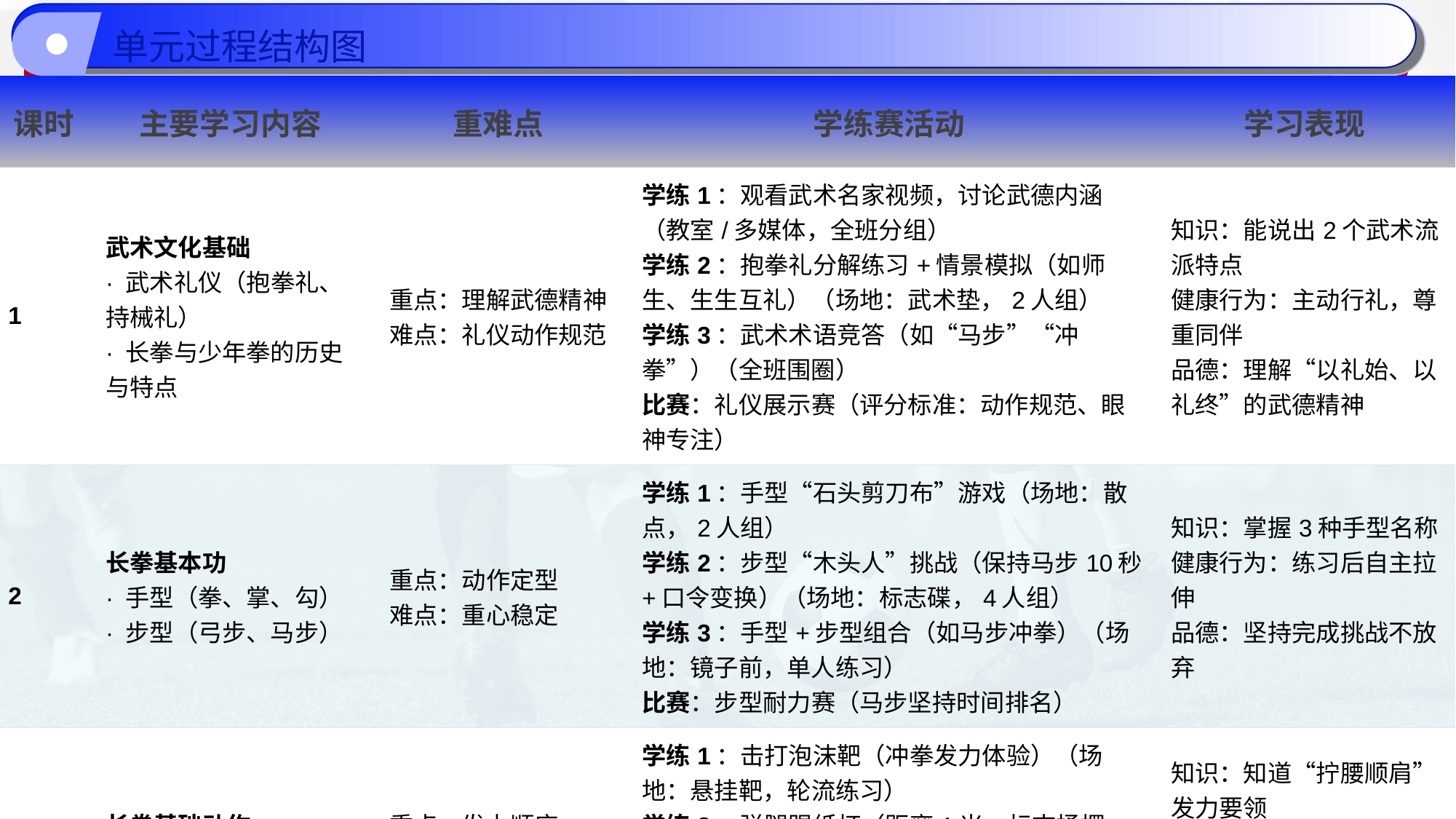

单元过程结构图

| 课时 | 主要学习内容 | 重难点 | 学练赛活动 | 学习表现 |
| --- | --- | --- | --- | --- |
| 1 | 武术文化基础 · 武术礼仪（抱拳礼、持械礼） · 长拳与少年拳的历史与特点 | 重点：理解武德精神 难点：礼仪动作规范 | 学练1：观看武术名家视频，讨论武德内涵（教室/多媒体，全班分组） 学练2：抱拳礼分解练习+情景模拟（如师生、生生互礼）（场地：武术垫，2人组） 学练3：武术术语竞答（如“马步”“冲拳”）（全班围圈） 比赛：礼仪展示赛（评分标准：动作规范、眼神专注） | 知识：能说出2个武术流派特点 健康行为：主动行礼，尊重同伴 品德：理解“以礼始、以礼终”的武德精神 |
| 2 | 长拳基本功 · 手型（拳、掌、勾） · 步型（弓步、马步） | 重点：动作定型 难点：重心稳定 | 学练1：手型“石头剪刀布”游戏（场地：散点，2人组） 学练2：步型“木头人”挑战（保持马步10秒+口令变换）（场地：标志碟，4人组） 学练3：手型+步型组合（如马步冲拳）（场地：镜子前，单人练习） 比赛：步型耐力赛（马步坚持时间排名） | 知识：掌握3种手型名称 健康行为：练习后自主拉伸 品德：坚持完成挑战不放弃 |
| 3 | 长拳基础动作 · 冲拳、推掌 · 蹬腿、弹腿 | 重点：发力顺序 难点：力达指尖/脚尖 | 学练1：击打泡沫靶（冲拳发力体验）（场地：悬挂靶，轮流练习） 学练2：弹腿踢纸杯（距离1米，标志桶摆放）（场地：分组轮换） 学练3：组合练习（冲拳+弹腿+发声“哈”）（场地：箭头标记方向） 比赛：精准踢靶赛（弹腿击中靶心次数） | 知识：知道“拧腰顺肩”发力要领 健康行为：练习中注意安全间距 品德：主动为同伴纠正动作 |